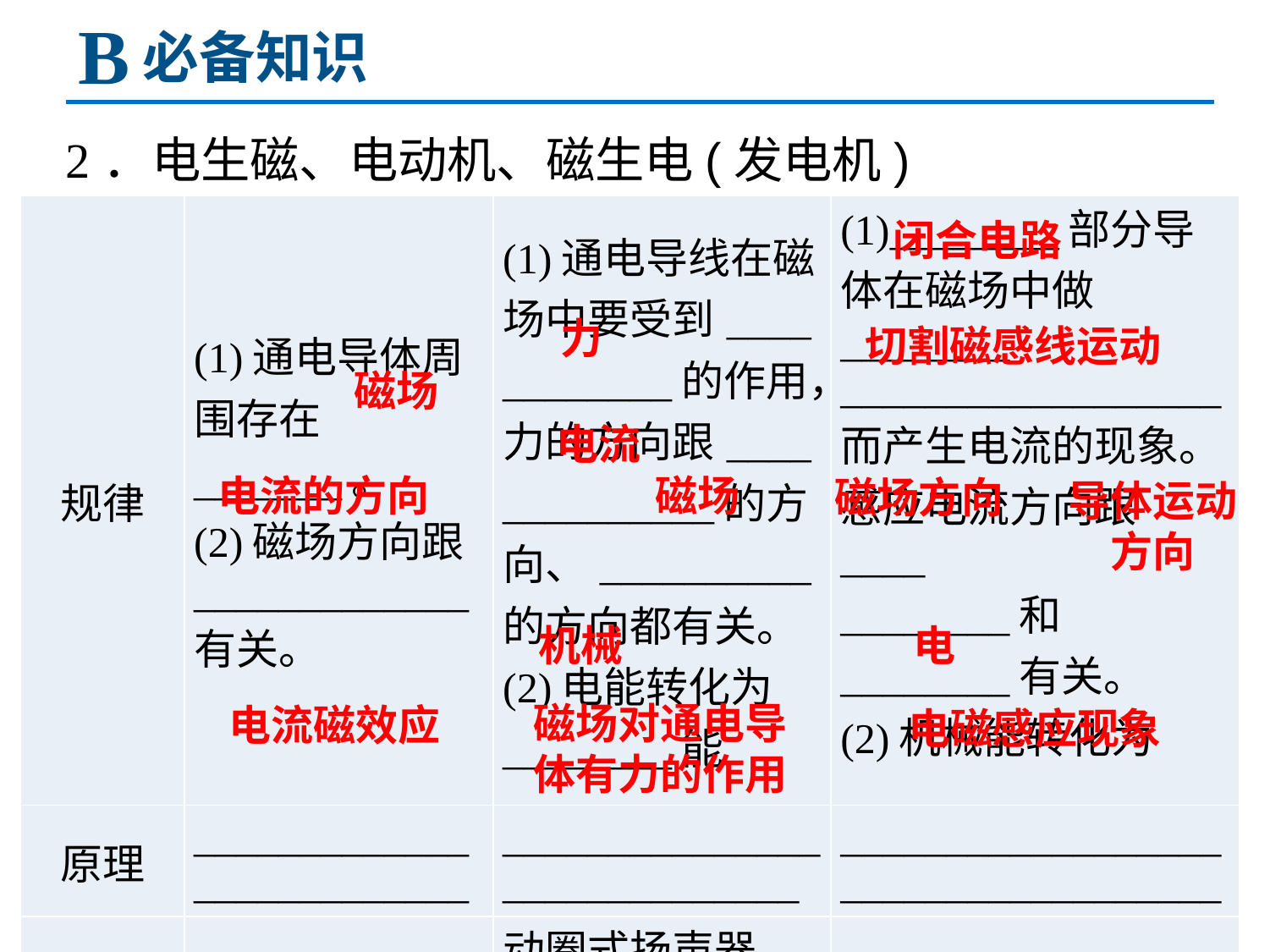

B
必备知识
2．电生磁、电动机、磁生电(发电机)
| 规律 | (1)通电导体周围存在\_\_\_\_\_\_\_。 (2)磁场方向跟\_\_\_\_\_\_\_\_\_\_\_\_\_有关。 | (1)通电导线在磁场中要受到\_\_\_\_ \_\_\_\_\_\_\_\_的作用，力的方向跟\_\_\_\_ \_\_\_\_\_\_\_\_\_\_的方向、\_\_\_\_\_\_\_\_\_\_的方向都有关。 (2)电能转化为\_\_\_\_\_\_\_\_能 | (1)\_\_\_\_\_\_\_\_部分导体在磁场中做\_\_\_\_\_\_\_\_ \_\_\_\_\_\_\_\_\_\_\_\_\_\_\_\_\_\_而产生电流的现象。感应电流方向跟\_\_\_\_ \_\_\_\_\_\_\_\_和\_\_\_\_\_\_\_\_有关。 (2)机械能转化为\_\_\_\_ \_\_\_\_\_\_\_\_能。 |
| --- | --- | --- | --- |
| 原理 | \_\_\_\_\_\_\_\_\_\_\_\_\_\_\_\_\_\_\_\_\_\_\_\_\_\_ | \_\_\_\_\_\_\_\_\_\_\_\_\_\_\_\_\_\_\_\_\_\_\_\_\_\_\_\_\_ | \_\_\_\_\_\_\_\_\_\_\_\_\_\_\_\_\_\_\_\_\_\_\_\_\_\_\_\_\_\_\_\_\_\_\_\_ |
| 应用 | 电磁继电器 | 动圈式扬声器、电风扇等 | 动圈式话筒等 |
闭合电路
力
切割磁感线运动
磁场
电流
电流的方向
磁场
磁场方向
导体运动
方向
电
机械
磁场对通电导体有力的作用
电流磁效应
电磁感应现象